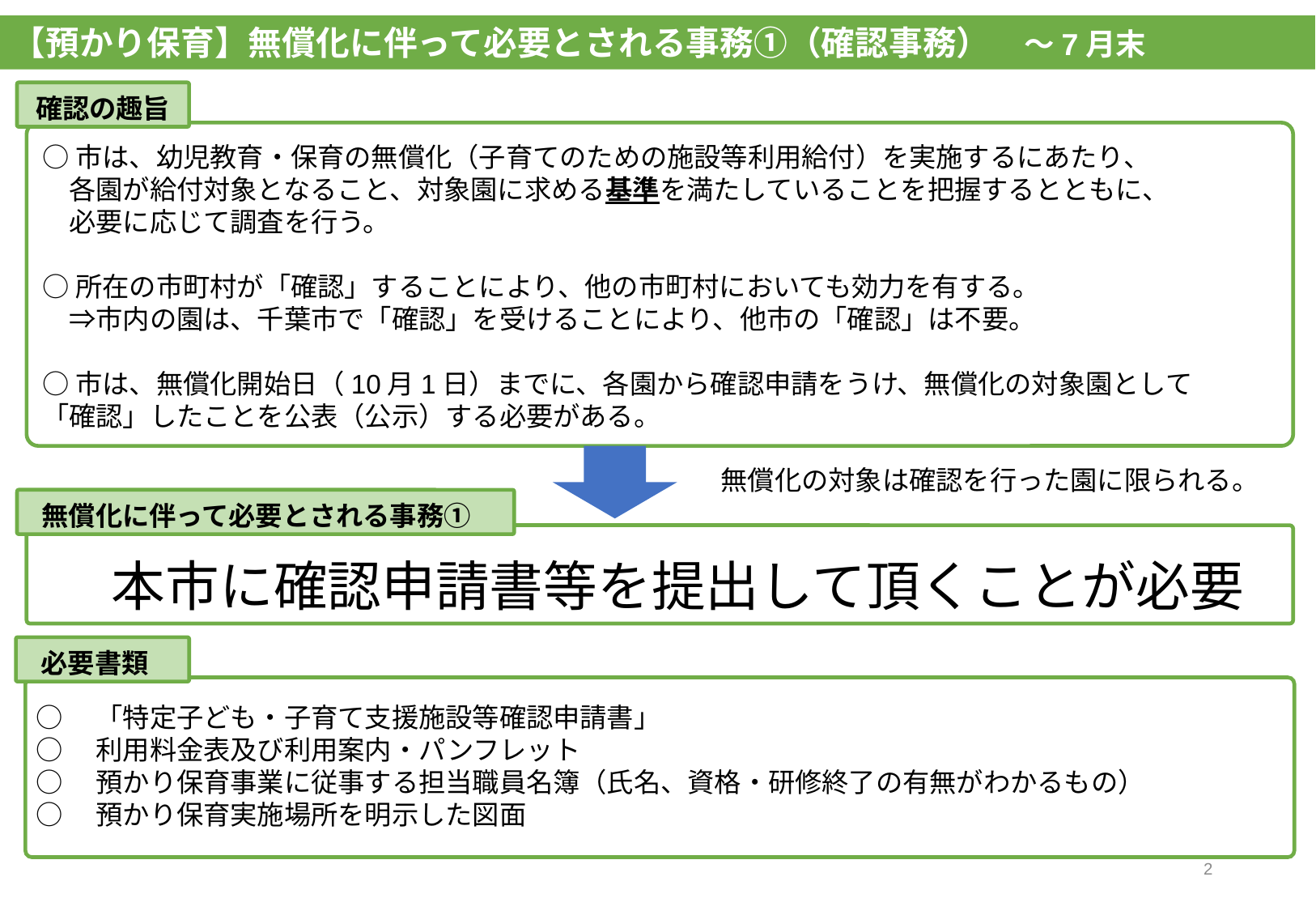

【預かり保育】無償化に伴って必要とされる事務①（確認事務）　～7月末
確認の趣旨

○市は、幼児教育・保育の無償化（子育てのための施設等利用給付）を実施するにあたり、
　各園が給付対象となること、対象園に求める基準を満たしていることを把握するとともに、
　必要に応じて調査を行う。

○所在の市町村が「確認」することにより、他の市町村においても効力を有する。
　⇒市内の園は、千葉市で「確認」を受けることにより、他市の「確認」は不要。

○市は、無償化開始日（10月1日）までに、各園から確認申請をうけ、無償化の対象園として
「確認」したことを公表（公示）する必要がある。

無償化の対象は確認を行った園に限られる。
 無償化に伴って必要とされる事務①

本市に確認申請書等を提出して頂くことが必要
 必要書類

○　「特定子ども・子育て支援施設等確認申請書」
○　利用料金表及び利用案内・パンフレット
○　預かり保育事業に従事する担当職員名簿（氏名、資格・研修終了の有無がわかるもの）
○　預かり保育実施場所を明示した図面
2